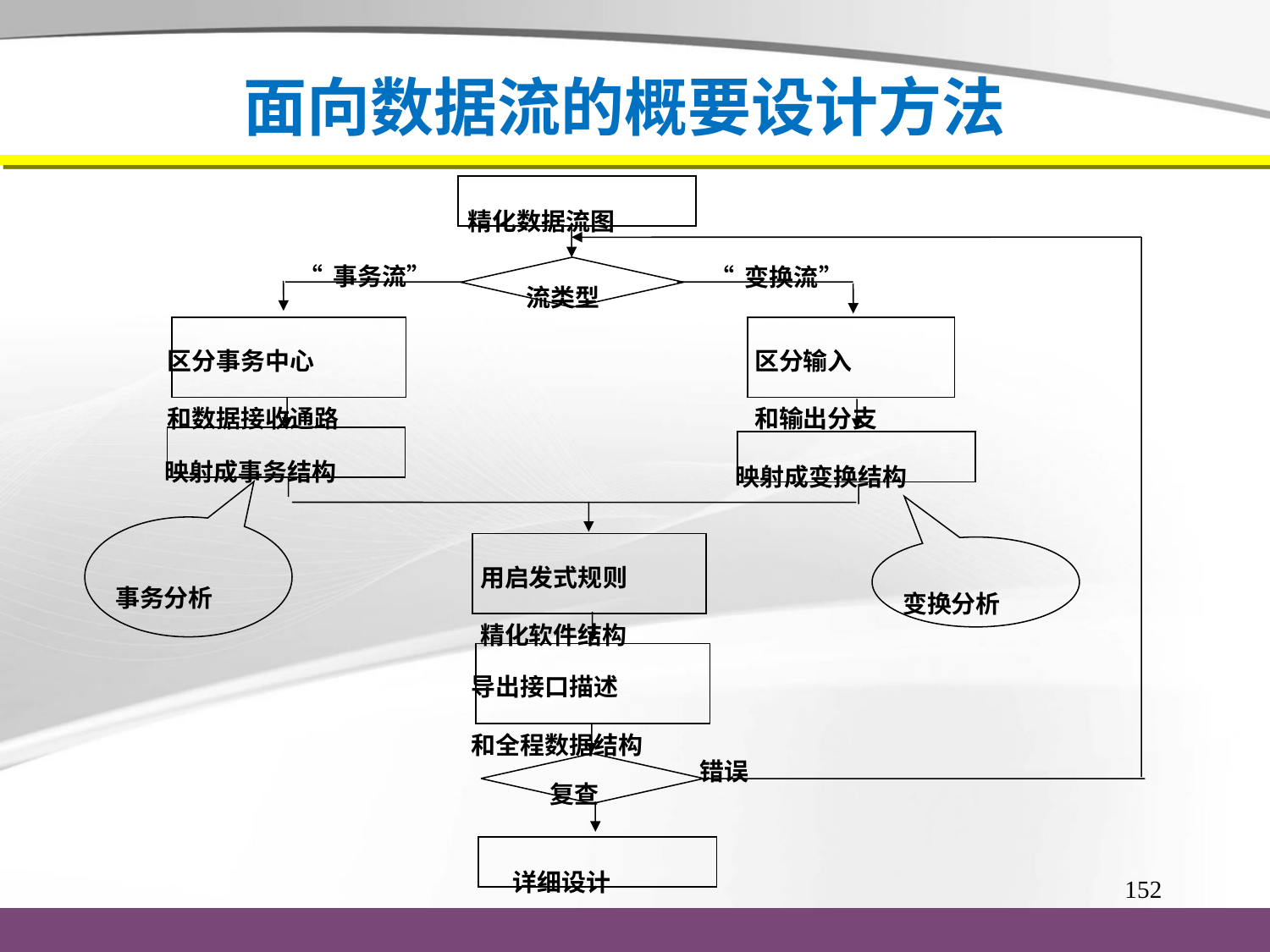

# 面向数据流的概要设计方法
精化数据流图
“事务流”

“变换流”

流类型

区分事务中心
和数据接收通路
区分输入
和输出分支

映射成事务结构
映射成变换结构

事务分析
用启发式规则
精化软件结构
变换分析

导出接口描述
和全程数据结构
错误

复查

详细设计
152